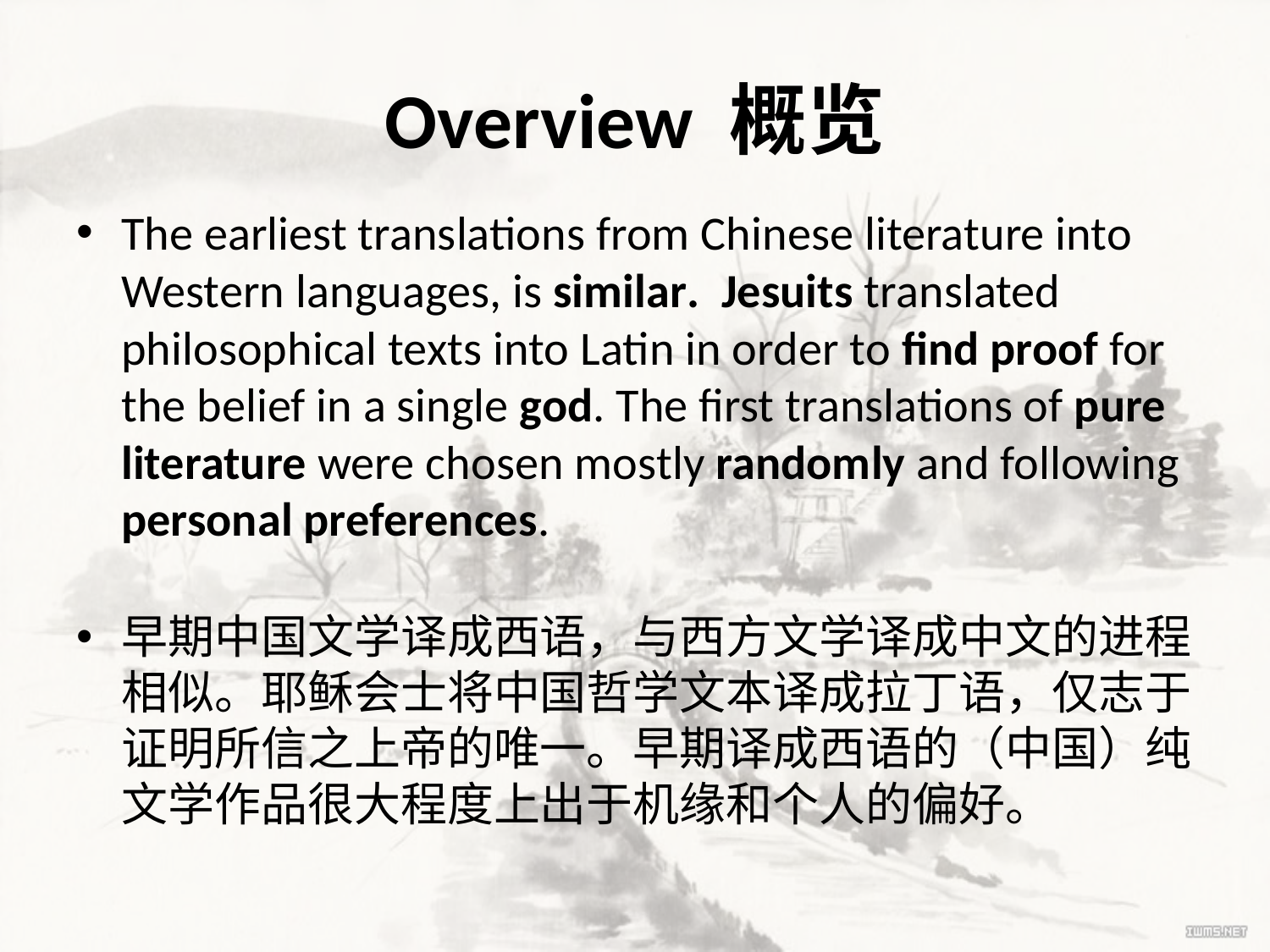

# Overview 概览
The earliest translations from Chinese literature into Western languages, is similar.  Jesuits translated philosophical texts into Latin in order to find proof for the belief in a single god. The first translations of pure literature were chosen mostly randomly and following personal preferences.

早期中国文学译成西语，与西方文学译成中文的进程相似。耶稣会士将中国哲学文本译成拉丁语，仅志于证明所信之上帝的唯一。早期译成西语的（中国）纯文学作品很大程度上出于机缘和个人的偏好。